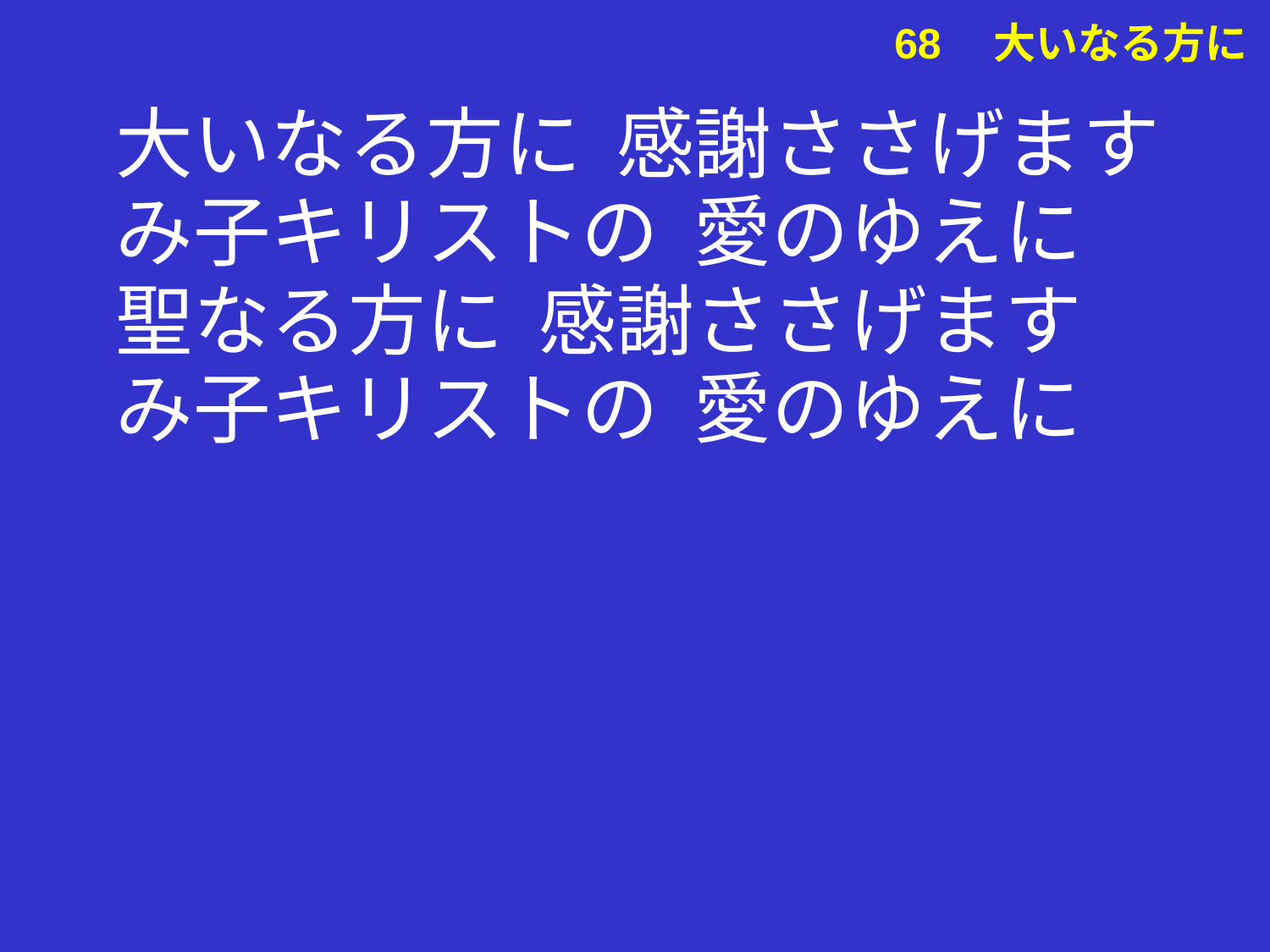

大いなる方に  感謝ささげます
み子キリストの  愛のゆえに
聖なる方に  感謝ささげます
み子キリストの  愛のゆえに

# 68　大いなる方に